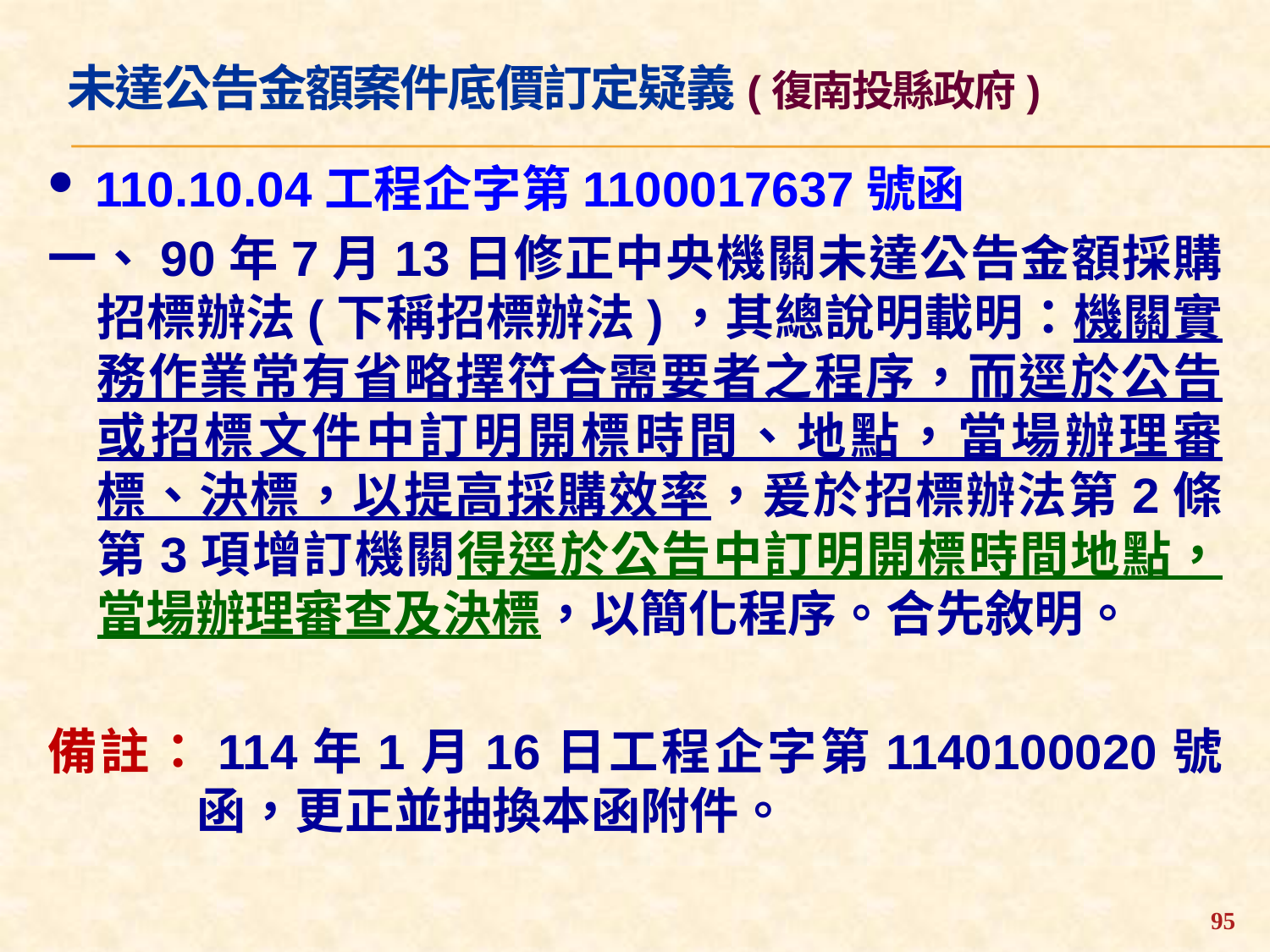

未達公告金額案件底價訂定疑義(復南投縣政府)
110.10.04工程企字第1100017637號函
一、90年7月13日修正中央機關未達公告金額採購招標辦法(下稱招標辦法)，其總說明載明：機關實務作業常有省略擇符合需要者之程序，而逕於公告或招標文件中訂明開標時間、地點，當場辦理審標、決標，以提高採購效率，爰於招標辦法第2條第3項增訂機關得逕於公告中訂明開標時間地點，當場辦理審查及決標，以簡化程序。合先敘明。

備註：114年1月16日工程企字第1140100020號函，更正並抽換本函附件。
95